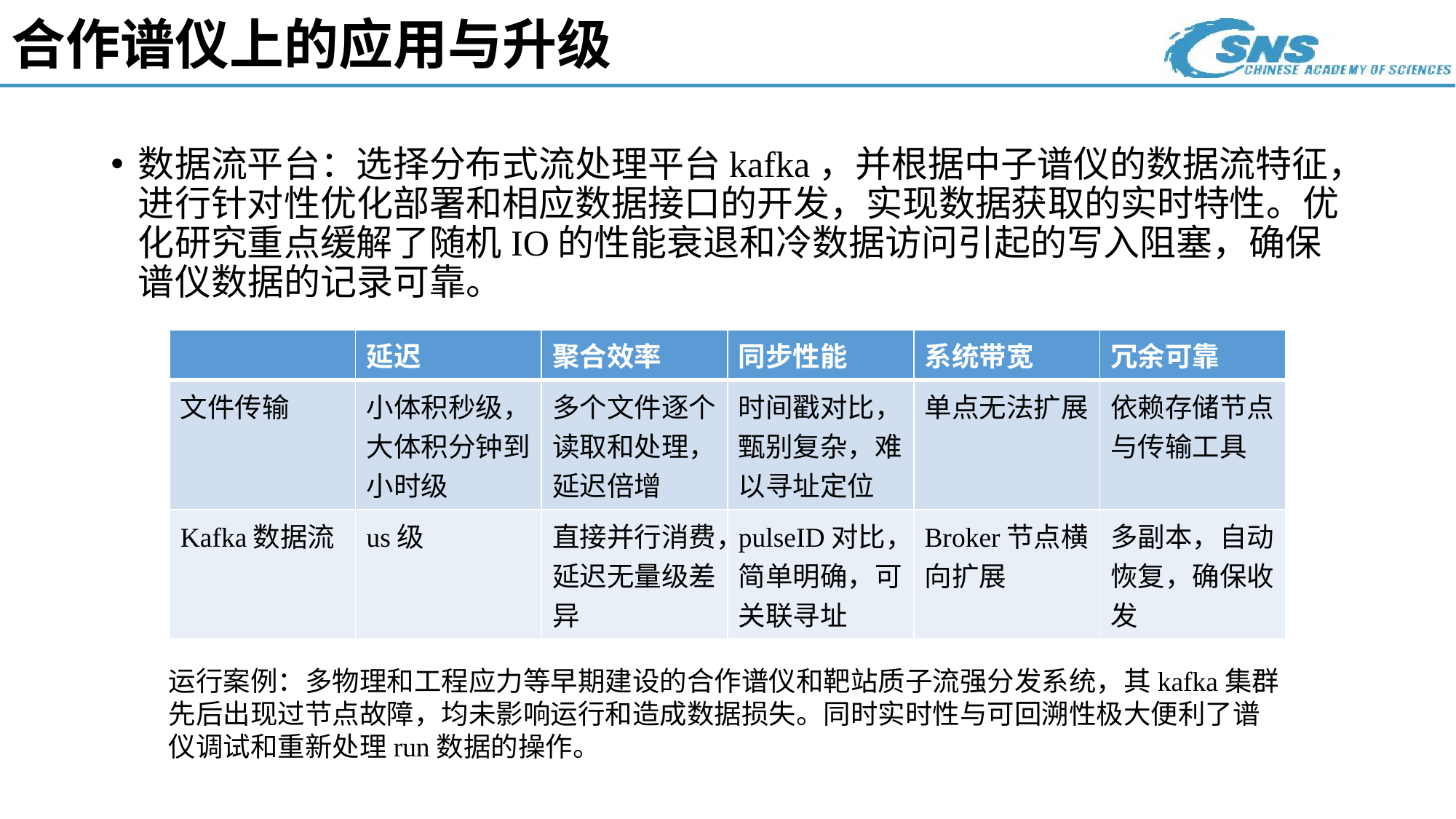

# 合作谱仪上的应用与升级
数据流平台：选择分布式流处理平台kafka，并根据中子谱仪的数据流特征，进行针对性优化部署和相应数据接口的开发，实现数据获取的实时特性。优化研究重点缓解了随机IO的性能衰退和冷数据访问引起的写入阻塞，确保谱仪数据的记录可靠。
|  | 延迟 | 聚合效率 | 同步性能 | 系统带宽 | 冗余可靠 |
| --- | --- | --- | --- | --- | --- |
| 文件传输 | 小体积秒级，大体积分钟到小时级 | 多个文件逐个读取和处理，延迟倍增 | 时间戳对比，甄别复杂，难以寻址定位 | 单点无法扩展 | 依赖存储节点与传输工具 |
| Kafka数据流 | us级 | 直接并行消费，延迟无量级差异 | pulseID对比，简单明确，可关联寻址 | Broker节点横向扩展 | 多副本，自动恢复，确保收发 |
运行案例：多物理和工程应力等早期建设的合作谱仪和靶站质子流强分发系统，其kafka集群先后出现过节点故障，均未影响运行和造成数据损失。同时实时性与可回溯性极大便利了谱仪调试和重新处理run数据的操作。